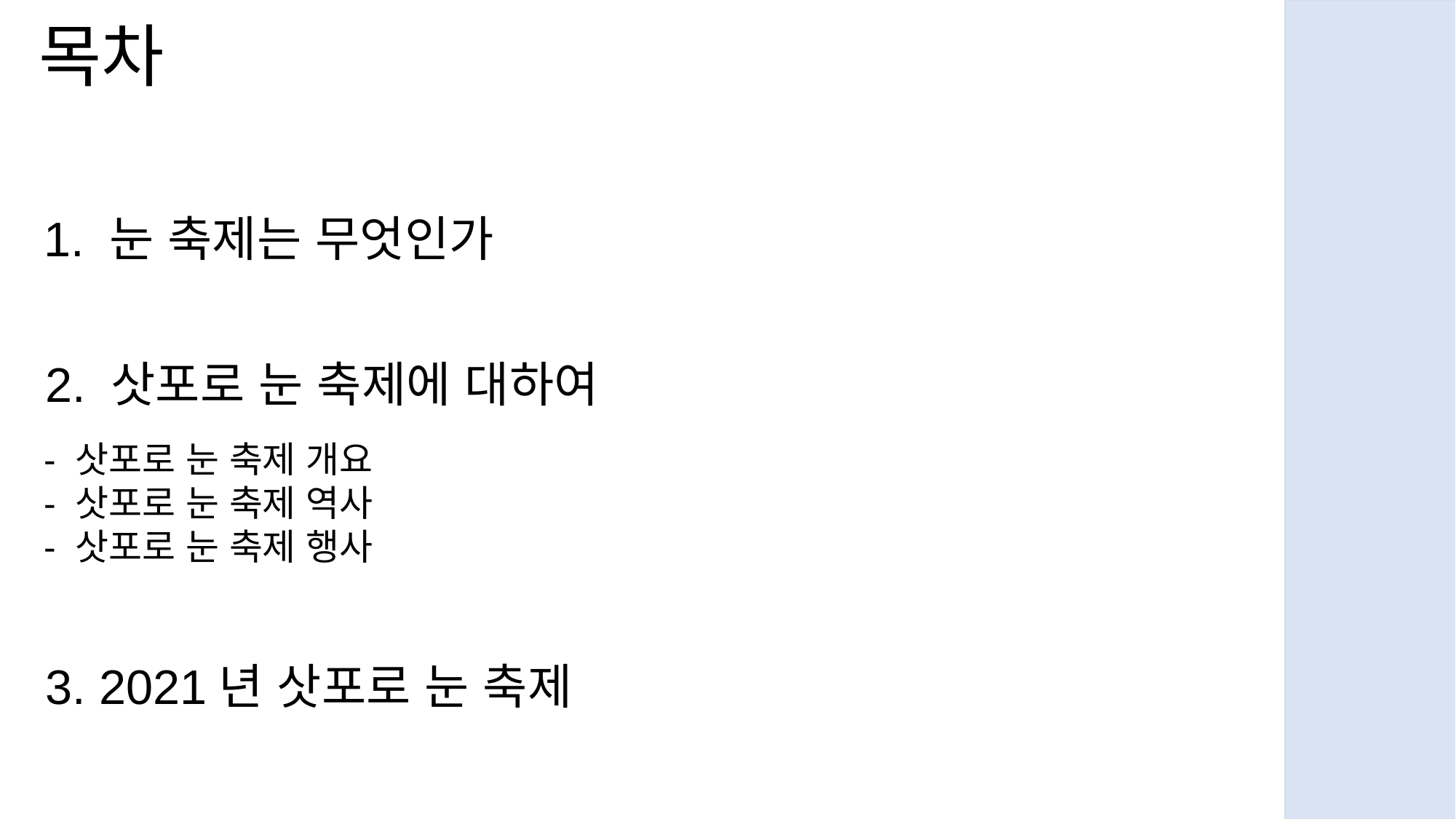

# 목차
1. 눈 축제는 무엇인가

2. 삿포로 눈 축제에 대하여
- 삿포로 눈 축제 개요
- 삿포로 눈 축제 역사
- 삿포로 눈 축제 행사
3. 2021년 삿포로 눈 축제